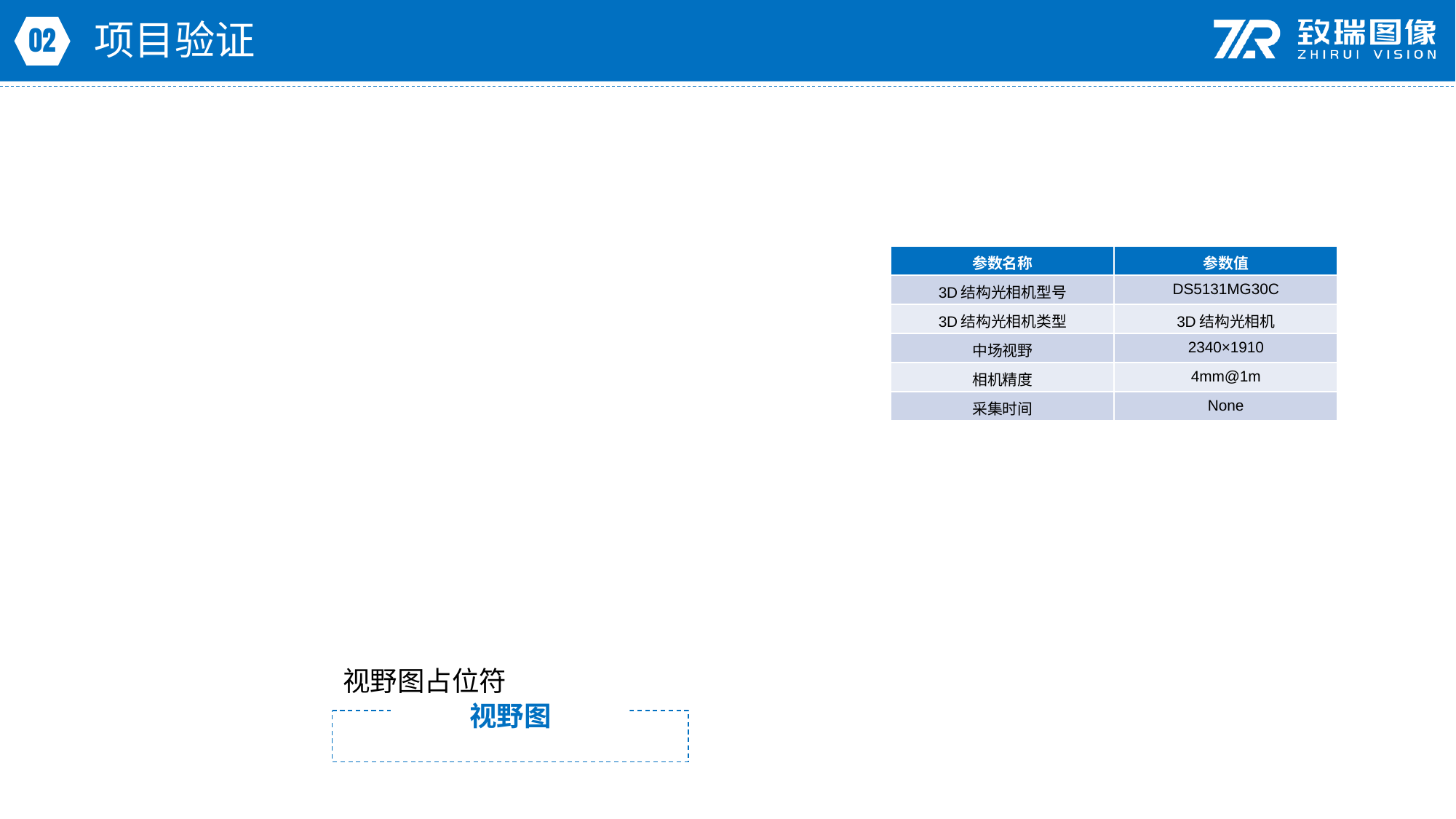

项目验证
02
| 参数名称 | 参数值 |
| --- | --- |
| 3D结构光相机型号 | DS5131MG30C |
| 3D结构光相机类型 | 3D结构光相机 |
| 中场视野 | 2340×1910 |
| 相机精度 | 4mm@1m |
| 采集时间 | None |
视野图占位符
视野图